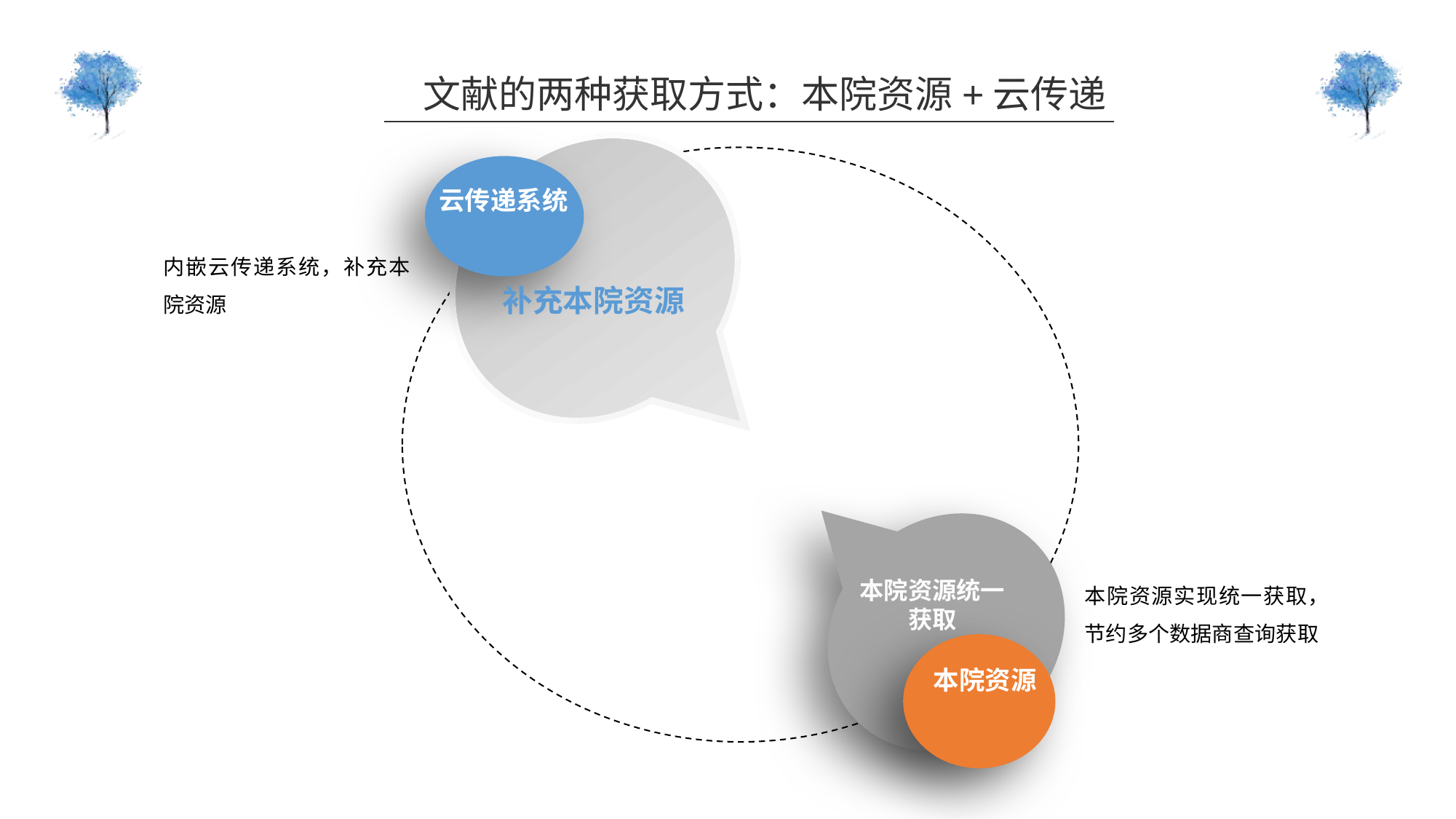

文献的两种获取方式：本院资源+云传递

云传递系统
内嵌云传递系统，补充本院资源
补充本院资源

本院资源统一
获取
本院资源实现统一获取，节约多个数据商查询获取

本院资源